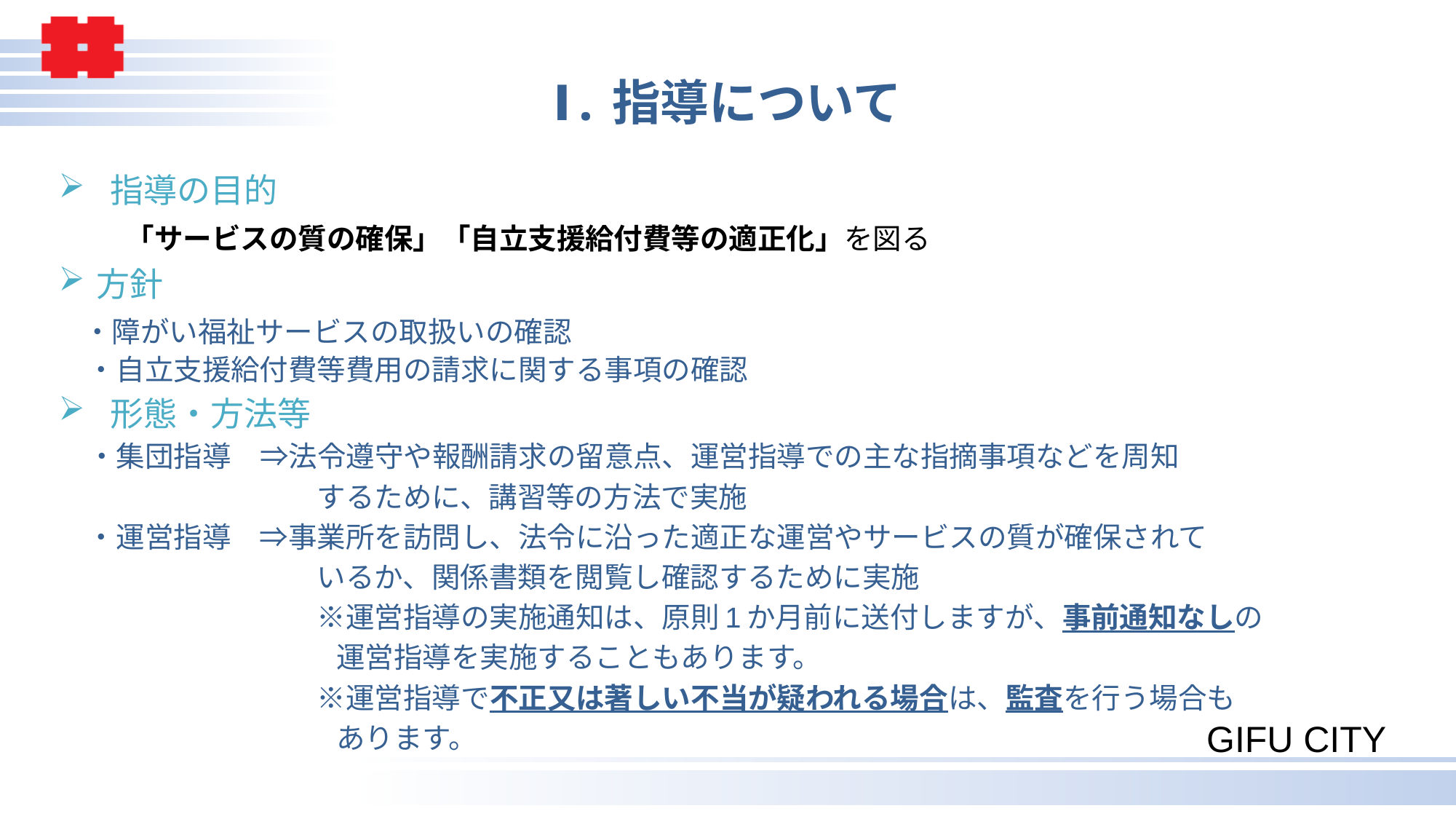

# Ⅰ.指導について

 指導の目的
　　「サービスの質の確保」「自立支援給付費等の適正化」を図る
方針
   ・障がい福祉サービスの取扱いの確認
　・自立支援給付費等費用の請求に関する事項の確認
 形態・方法等
　・集団指導　⇒法令遵守や報酬請求の留意点、運営指導での主な指摘事項などを周知
　　　　　　　　　するために、講習等の方法で実施
　・運営指導　⇒事業所を訪問し、法令に沿った適正な運営やサービスの質が確保されて
　　　　　　　　　いるか、関係書類を閲覧し確認するために実施
　　　　　　　　　※運営指導の実施通知は、原則1か月前に送付しますが、事前通知なしの
　　　　　　　　　   運営指導を実施することもあります。
　　　　　　　　　※運営指導で不正又は著しい不当が疑われる場合は、監査を行う場合も
　　　　　　　　　   あります。